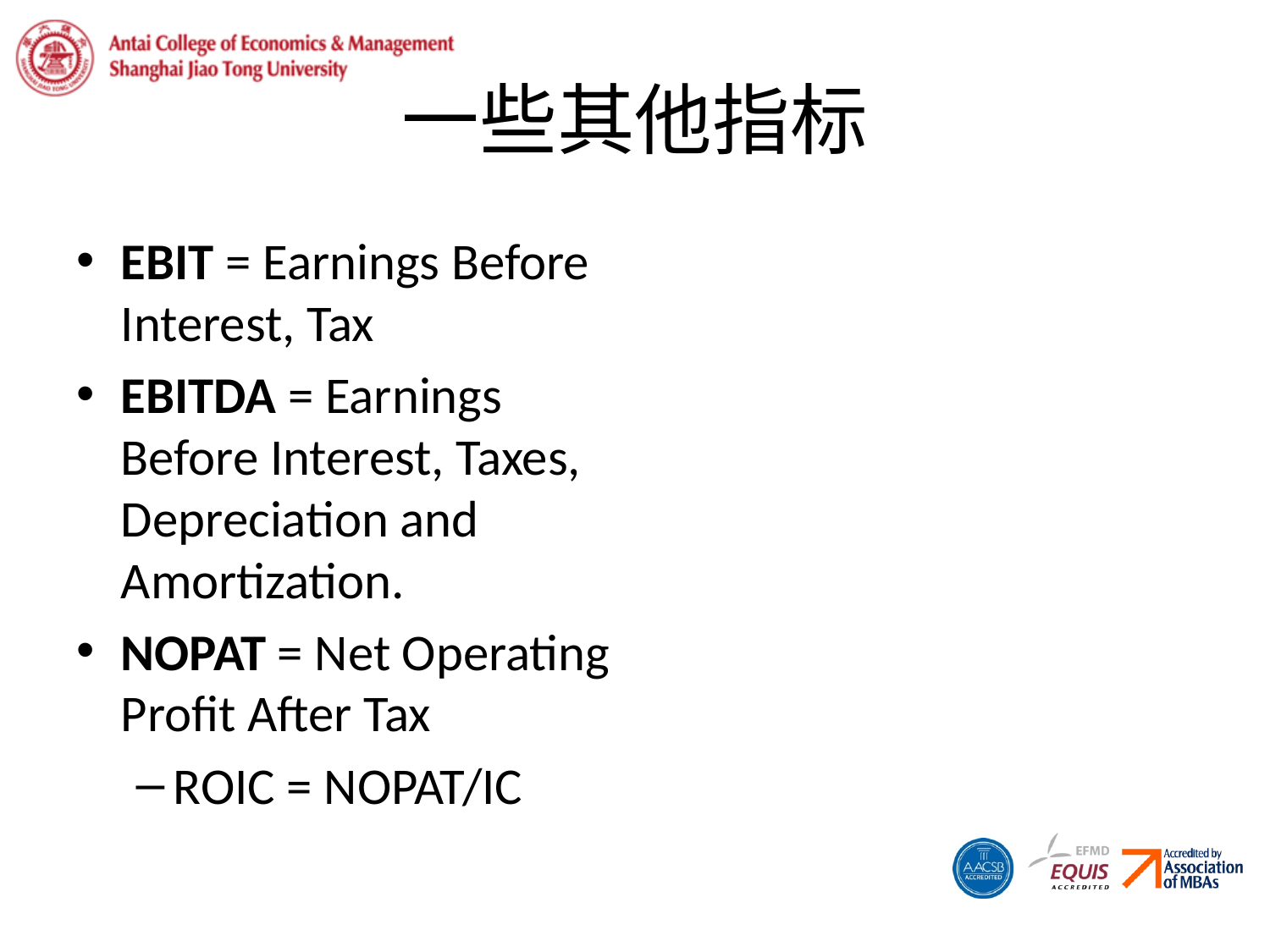

# 一些其他指标
EBIT = Earnings Before Interest, Tax
EBITDA = Earnings Before Interest, Taxes, Depreciation and Amortization.
NOPAT = Net Operating Profit After Tax
ROIC = NOPAT/IC